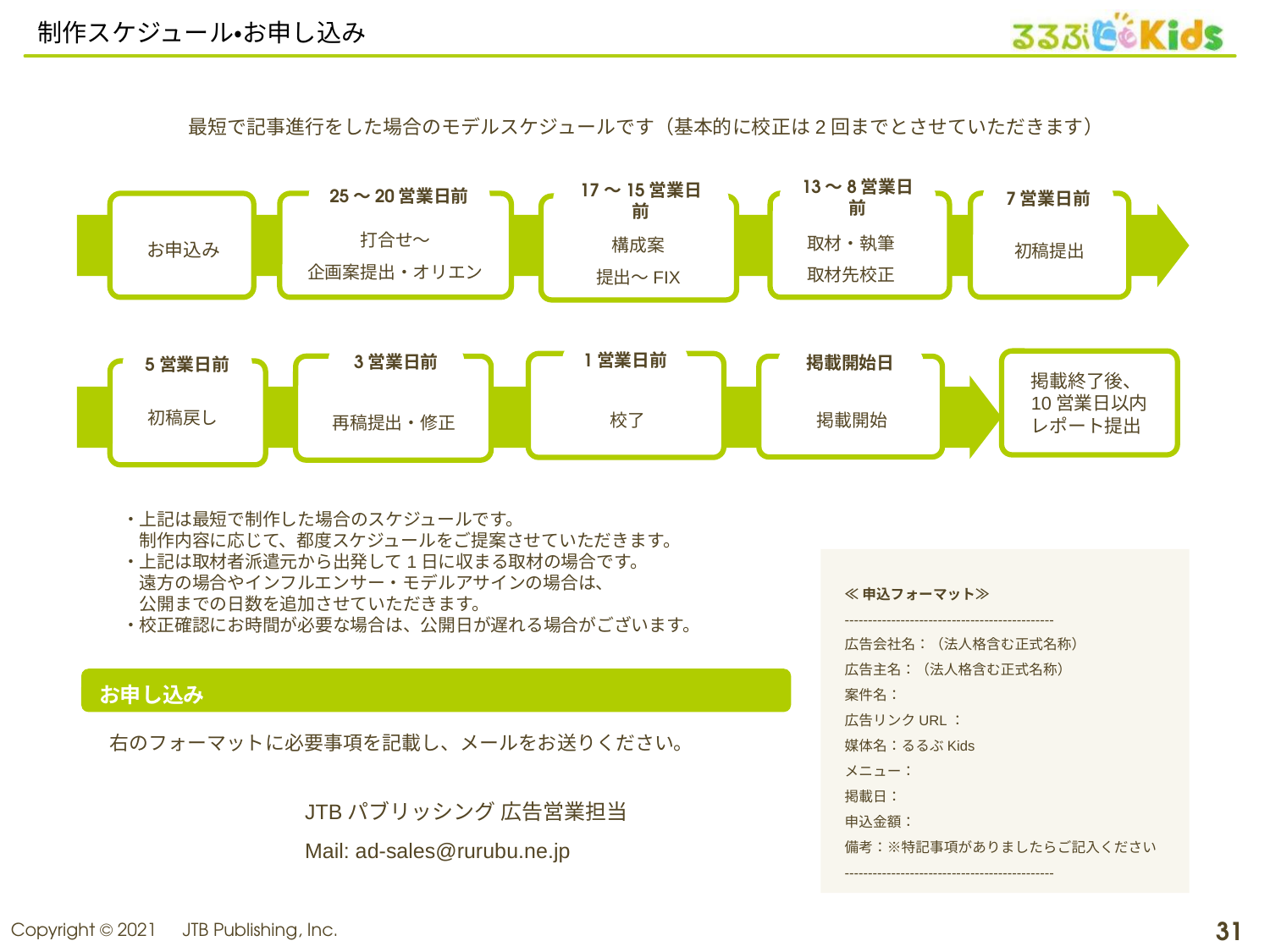

# 制作スケジュール・お申し込み
最短で記事進行をした場合のモデルスケジュールです（基本的に校正は2回までとさせていただきます）
25〜20営業日前
7営業日前
17〜15営業日前
13〜8営業日前
お申込み

打合せ～
企画案提出・オリエン
取材・執筆
取材先校正

初稿提出

構成案
提出～FIX
3営業日前
1営業日前
掲載開始日
5営業日前
掲載終了後、
10営業日以内
レポート提出

校了
掲載開始
再稿提出・修正

初稿戻し

・上記は最短で制作した場合のスケジュールです。
　制作内容に応じて、都度スケジュールをご提案させていただきます。
・上記は取材者派遣元から出発して1日に収まる取材の場合です。
　遠方の場合やインフルエンサー・モデルアサインの場合は、
　公開までの日数を追加させていただきます。
・校正確認にお時間が必要な場合は、公開日が遅れる場合がございます。

≪申込フォーマット≫
---------------------------------------------
広告会社名：（法人格含む正式名称）
広告主名：（法人格含む正式名称）
案件名：
広告リンクURL：
媒体名：るるぶKids
メニュー：
掲載日：
申込金額：
備考：※特記事項がありましたらご記入ください
---------------------------------------------

お申し込み
右のフォーマットに必要事項を記載し、メールをお送りください。
JTBパブリッシング 広告営業担当
Mail: ad-sales@rurubu.ne.jp

31